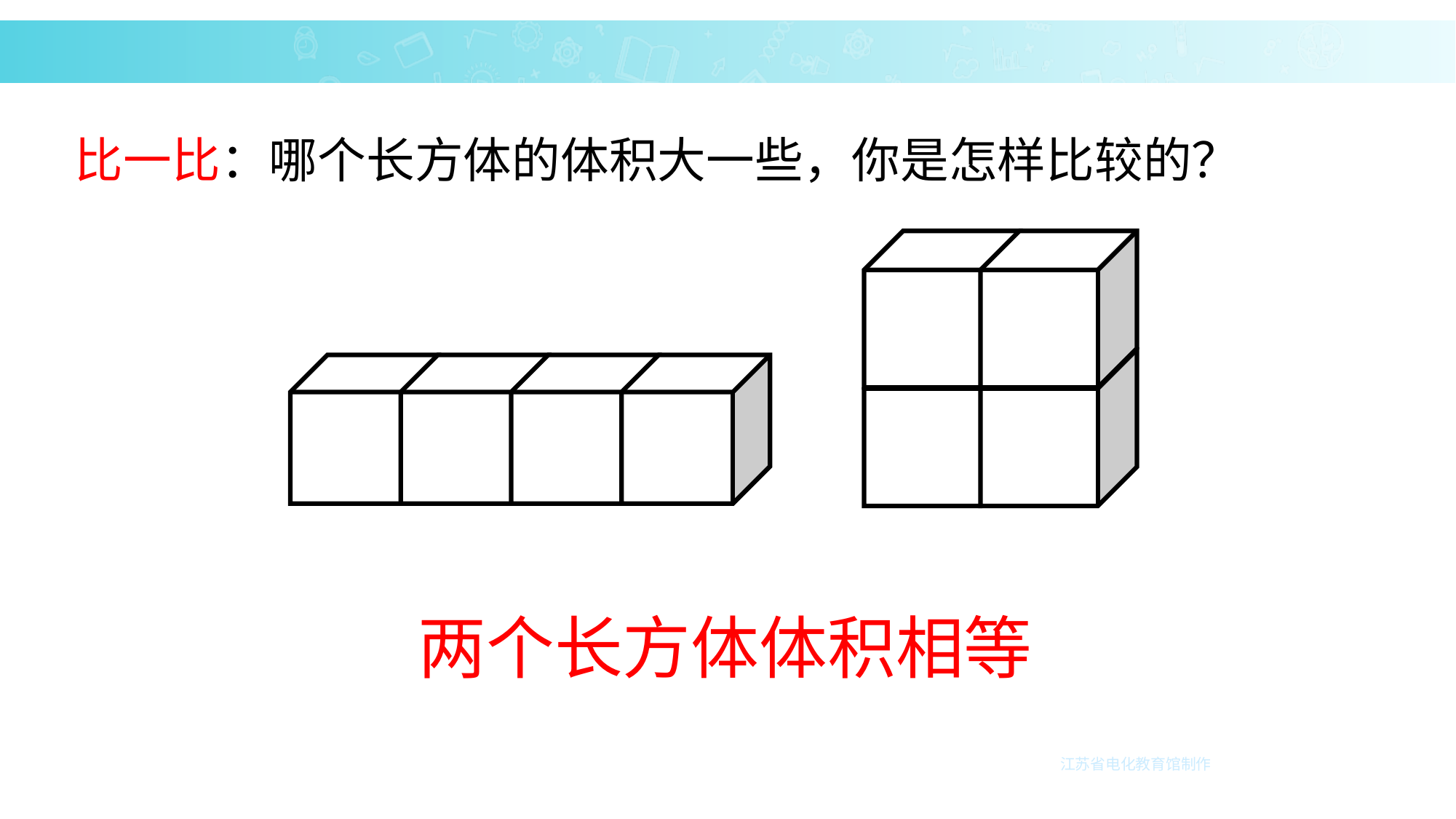

比一比：哪个长方体的体积大一些，你是怎样比较的？

两个长方体体积相等
江苏省电化教育馆制作